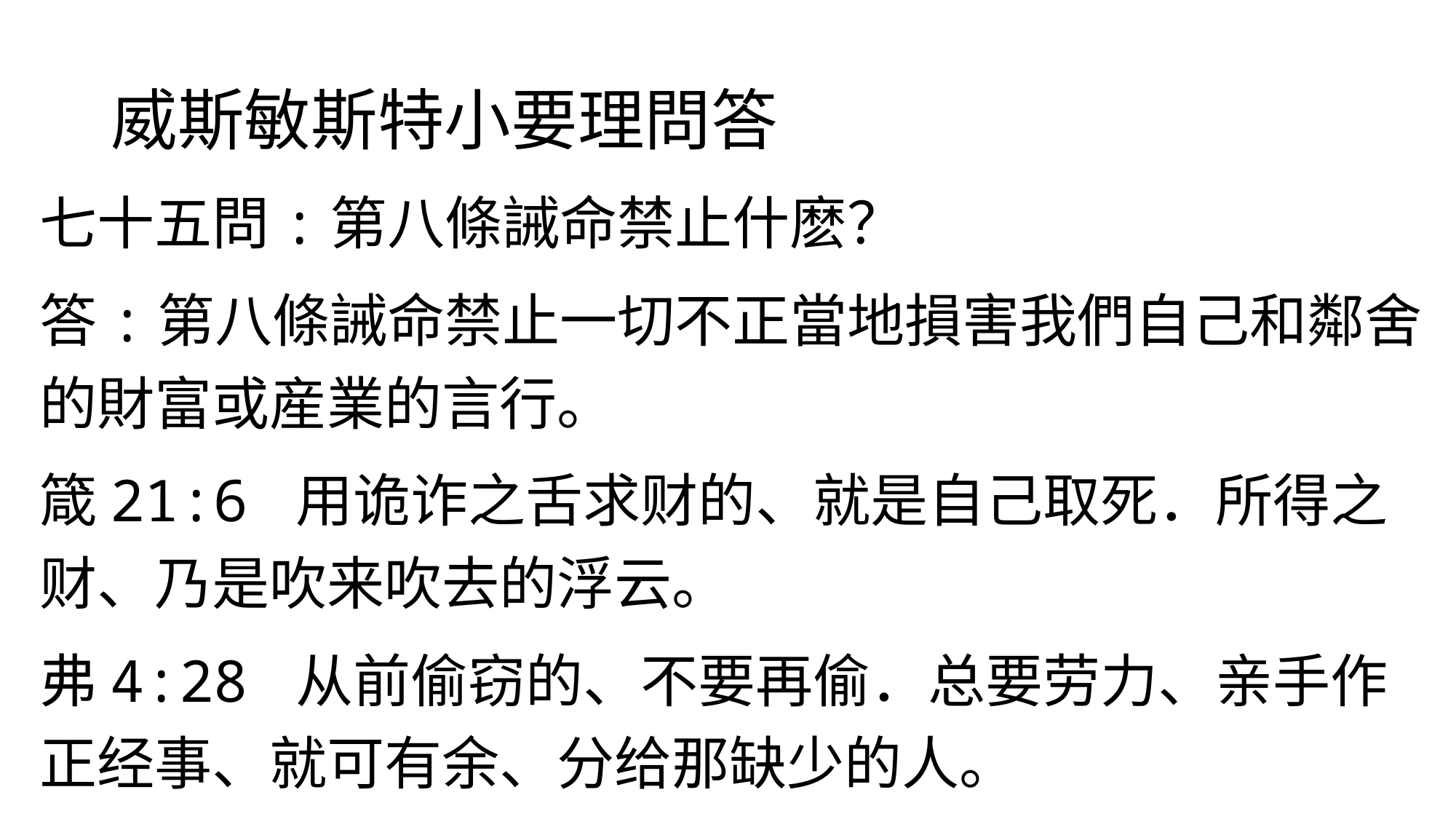

# 威斯敏斯特小要理問答
七十五問:第八條誡命禁止什麽？
答:第八條誡命禁止一切不正當地損害我們自己和鄰舍的財富或産業的言行。
箴21:6 用诡诈之舌求财的、就是自己取死．所得之财、乃是吹来吹去的浮云。
弗4:28 从前偷窃的、不要再偷．总要劳力、亲手作正经事、就可有余、分给那缺少的人。